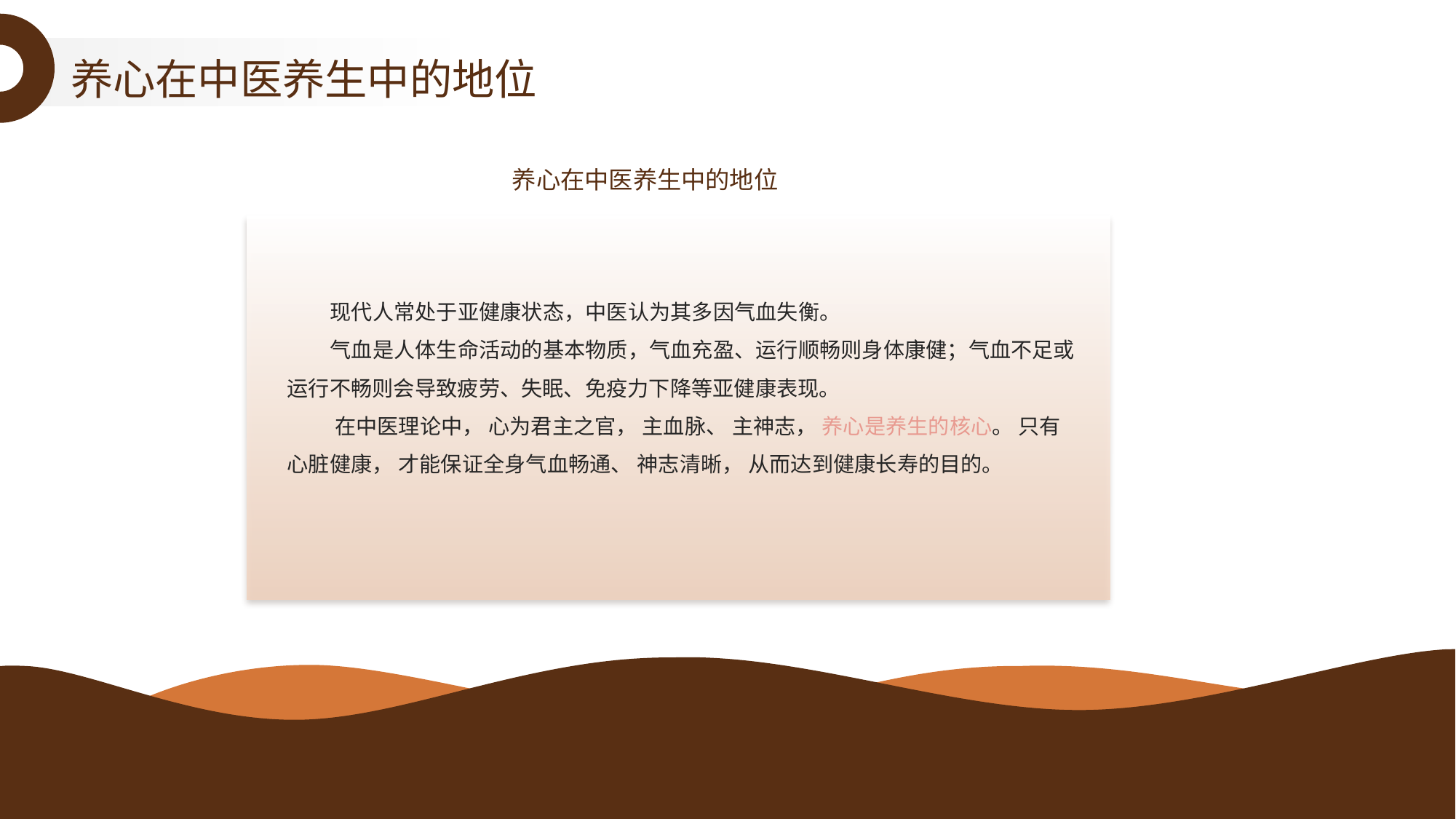

养心在中医养生中的地位
养心在中医养生中的地位

        现代人常处于亚健康状态，中医认为其多因气血失衡。
        气血是人体生命活动的基本物质，气血充盈、运行顺畅则身体康健；气血不足或运行不畅则会导致疲劳、失眠、免疫力下降等亚健康表现。
         在中医理论中， 心为君主之官， 主血脉、 主神志， 养心是养生的核心。 只有心脏健康， 才能保证全身气血畅通、 神志清晰， 从而达到健康长寿的目的。